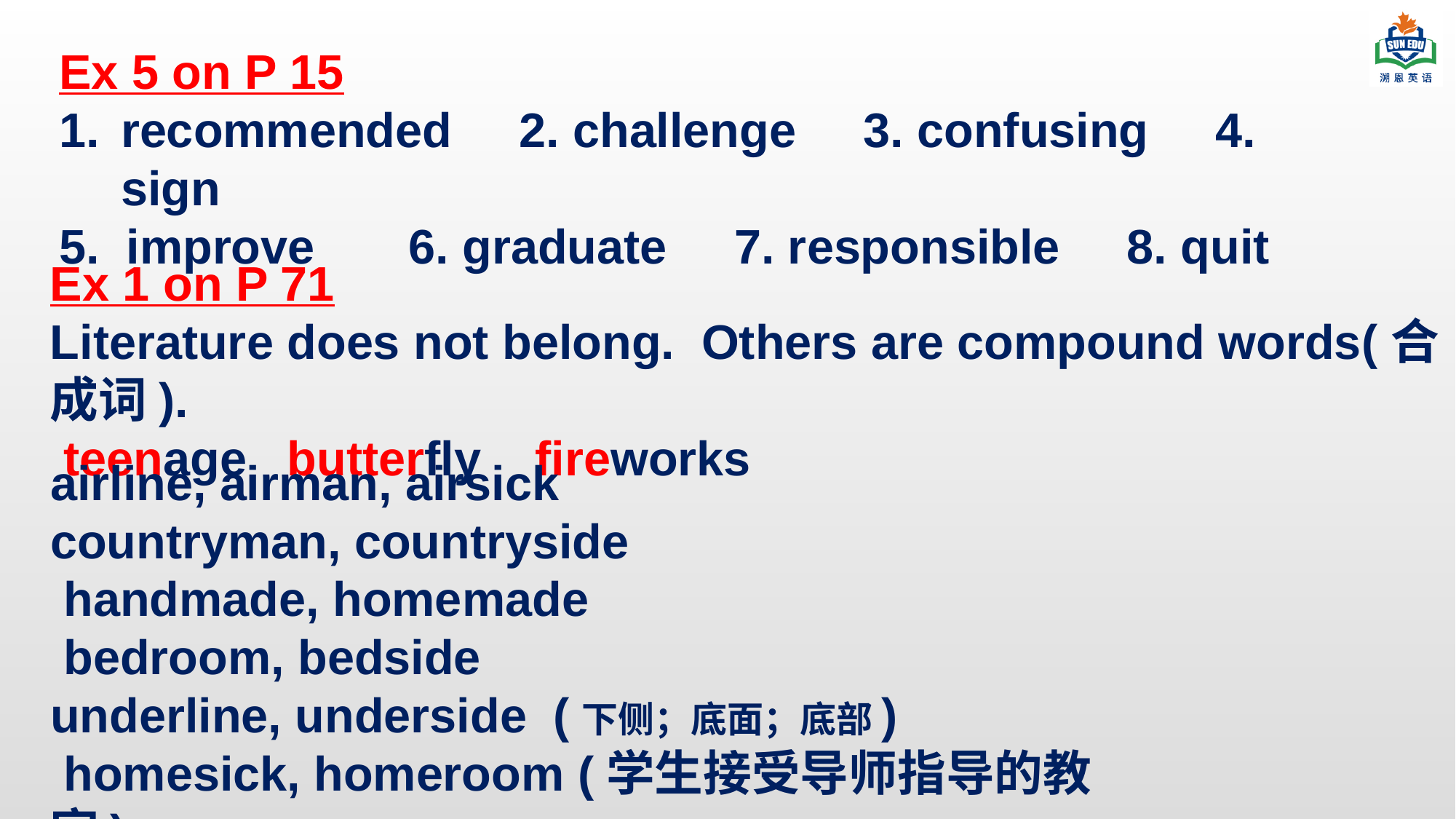

Ex 5 on P 15
recommended     2. challenge     3. confusing     4. sign
5.  improve       6. graduate     7. responsible     8. quit
Ex 1 on P 71
Literature does not belong.  Others are compound words(合成词).
 teenage   butterfly    fireworks
airline, airman, airsick
countryman, countryside
 handmade, homemade
 bedroom, bedside
underline, underside  (下侧；底面；底部)
 homesick, homeroom (学生接受导师指导的教室)